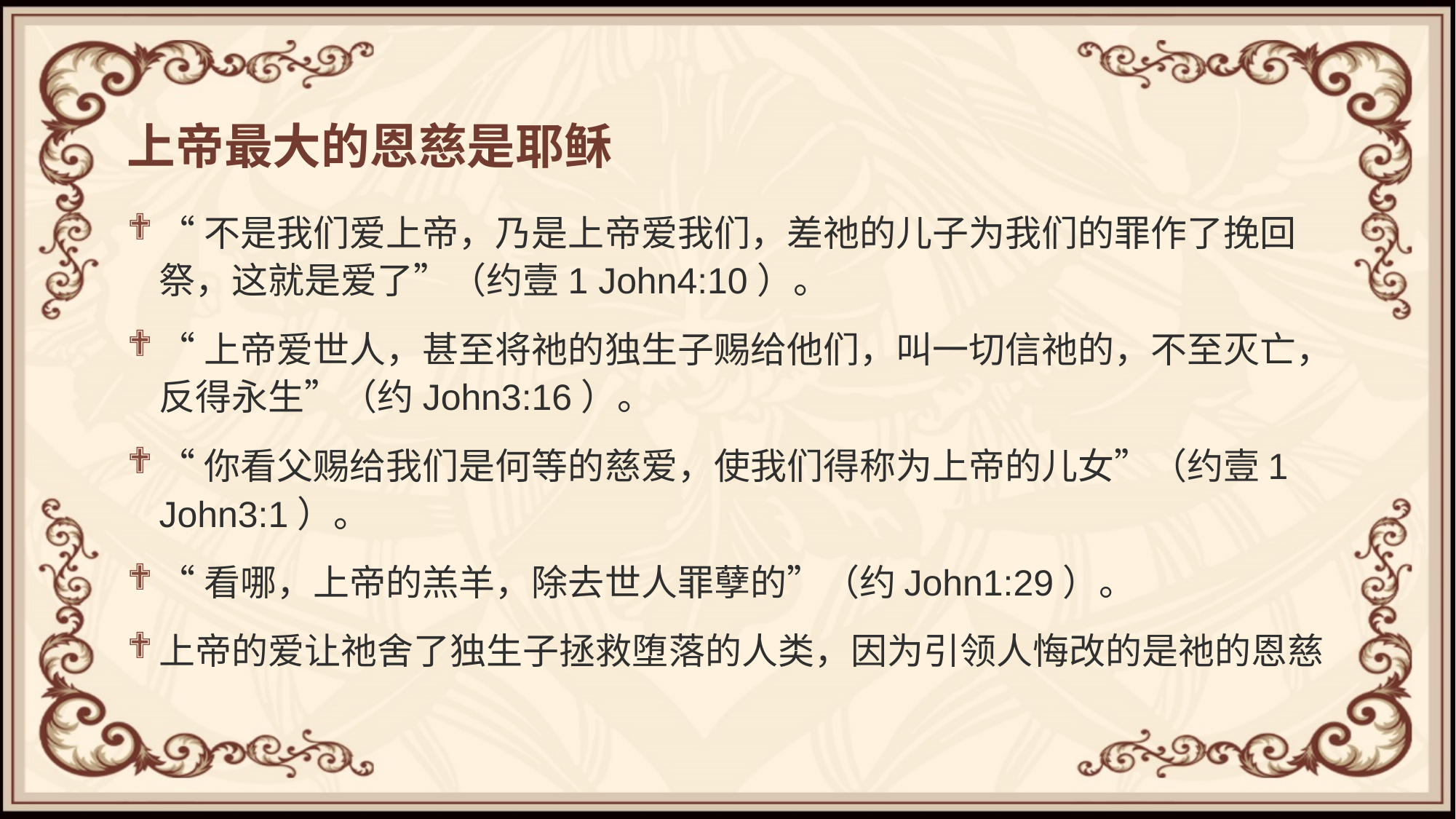

# 上帝最大的恩慈是耶稣
“不是我们爱上帝，乃是上帝爱我们，差祂的儿子为我们的罪作了挽回祭，这就是爱了”（约壹1 John4:10）。
“上帝爱世人，甚至将祂的独生子赐给他们，叫一切信祂的，不至灭亡，反得永生”（约John3:16）。
“你看父赐给我们是何等的慈爱，使我们得称为上帝的儿女”（约壹1 John3:1）。
“看哪，上帝的羔羊，除去世人罪孽的”（约John1:29）。
上帝的爱让祂舍了独生子拯救堕落的人类，因为引领人悔改的是祂的恩慈